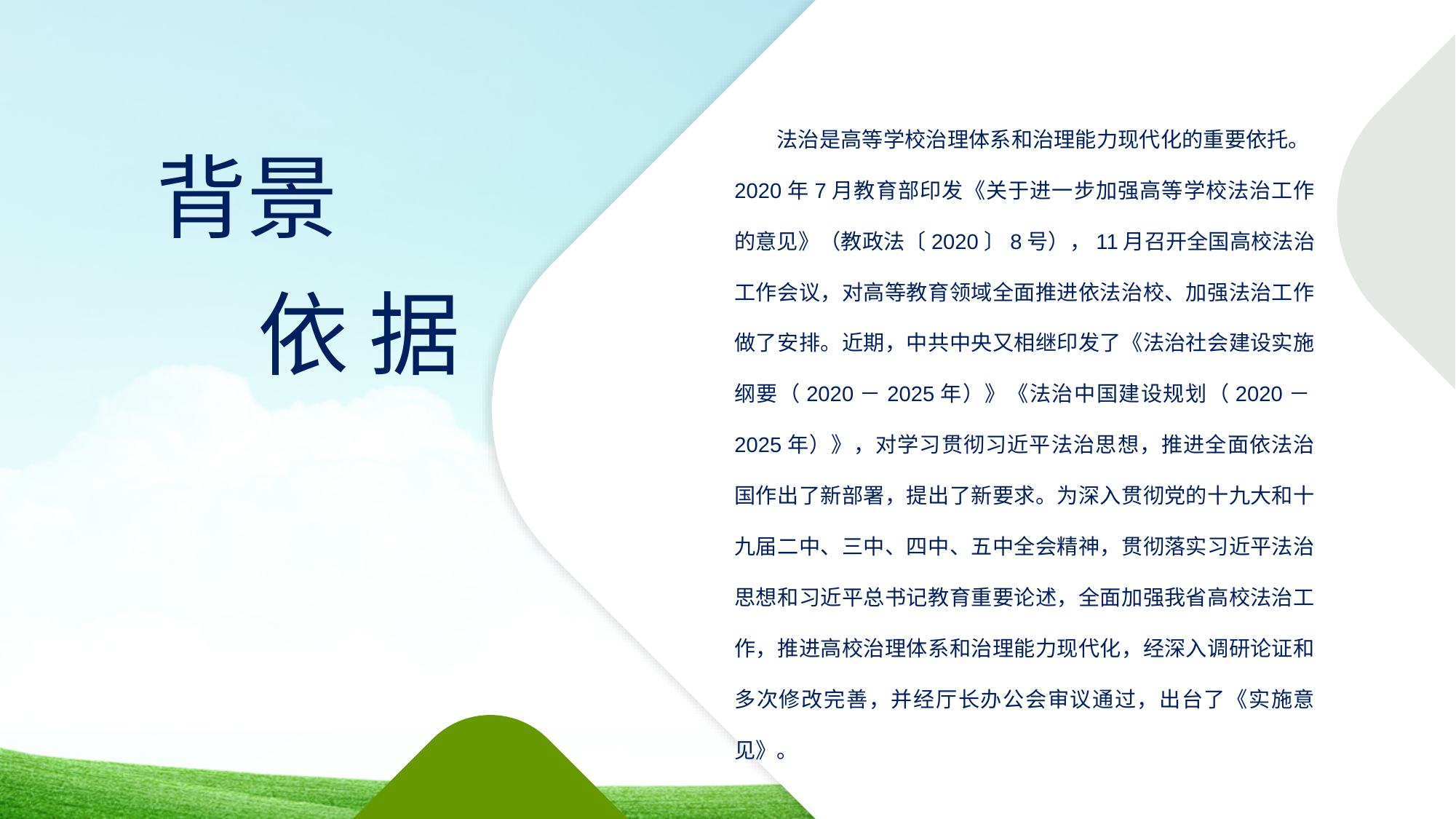

关于加强教育行政执法工作的意见

法治是高等学校治理体系和治理能力现代化的重要依托。2020年7月教育部印发《关于进一步加强高等学校法治工作的意见》（教政法〔2020〕8号），11月召开全国高校法治工作会议，对高等教育领域全面推进依法治校、加强法治工作做了安排。近期，中共中央又相继印发了《法治社会建设实施纲要（2020－2025年）》《法治中国建设规划（2020－2025年）》，对学习贯彻习近平法治思想，推进全面依法治国作出了新部署，提出了新要求。为深入贯彻党的十九大和十九届二中、三中、四中、五中全会精神，贯彻落实习近平法治思想和习近平总书记教育重要论述，全面加强我省高校法治工作，推进高校治理体系和治理能力现代化，经深入调研论证和多次修改完善，并经厅长办公会审议通过，出台了《实施意见》。
背景
依 据